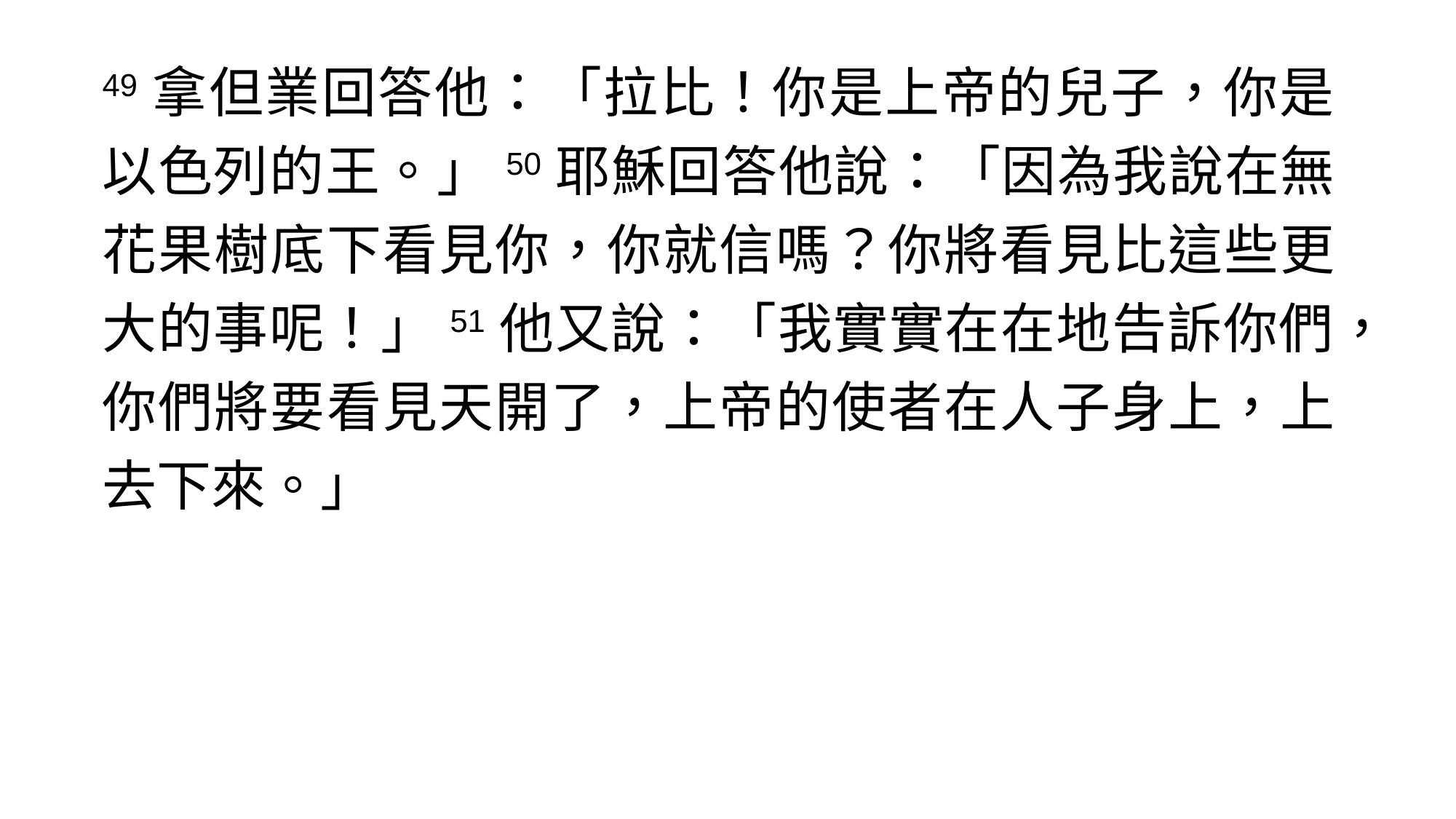

49拿但業回答他：「拉比！你是上帝的兒子，你是以色列的王。」50耶穌回答他說：「因為我說在無花果樹底下看見你，你就信嗎？你將看見比這些更大的事呢！」51他又說：「我實實在在地告訴你們，你們將要看見天開了，上帝的使者在人子身上，上去下來。」